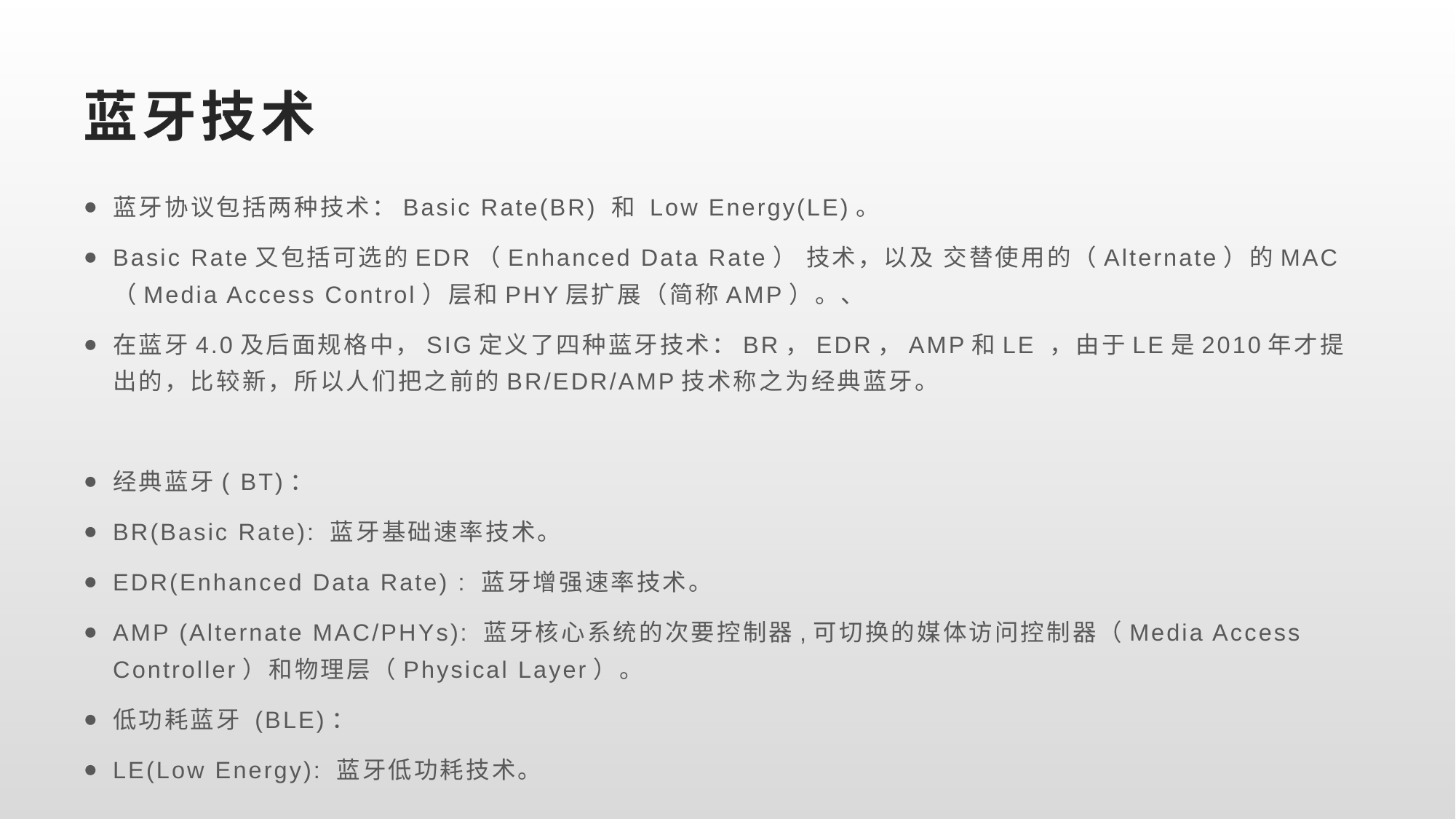

# 蓝牙技术
蓝牙协议包括两种技术：Basic Rate(BR) 和 Low Energy(LE)。
Basic Rate又包括可选的EDR（Enhanced Data Rate） 技术，以及 交替使用的（Alternate）的MAC（Media Access Control）层和PHY层扩展（简称AMP）。、
在蓝牙4.0及后面规格中，SIG定义了四种蓝牙技术：BR，EDR，AMP和LE ，由于LE是2010年才提出的，比较新，所以人们把之前的BR/EDR/AMP技术称之为经典蓝牙。

经典蓝牙( BT)：
BR(Basic Rate): 蓝牙基础速率技术。
EDR(Enhanced Data Rate) : 蓝牙增强速率技术。
AMP (Alternate MAC/PHYs): 蓝牙核心系统的次要控制器,可切换的媒体访问控制器（Media Access Controller）和物理层（Physical Layer）。
低功耗蓝牙 (BLE)：
LE(Low Energy): 蓝牙低功耗技术。